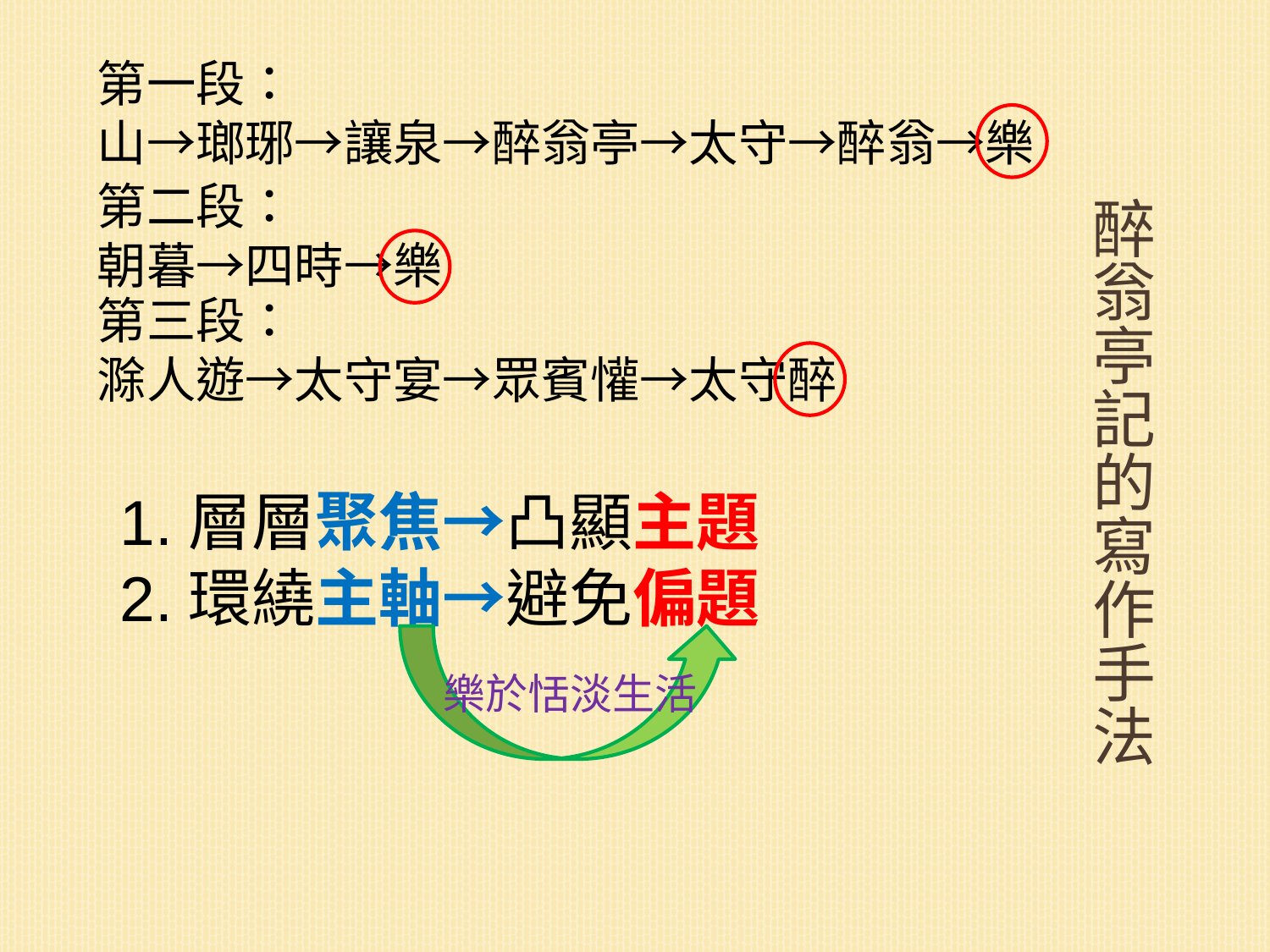

第一段：
山→瑯琊→讓泉→醉翁亭→太守→醉翁→樂
# 醉翁亭記的寫作手法

第二段：
朝暮→四時→樂

第三段：
滁人遊→太守宴→眾賓懽→太守醉

1.層層聚焦→凸顯主題
2.環繞主軸→避免偏題
樂於恬淡生活